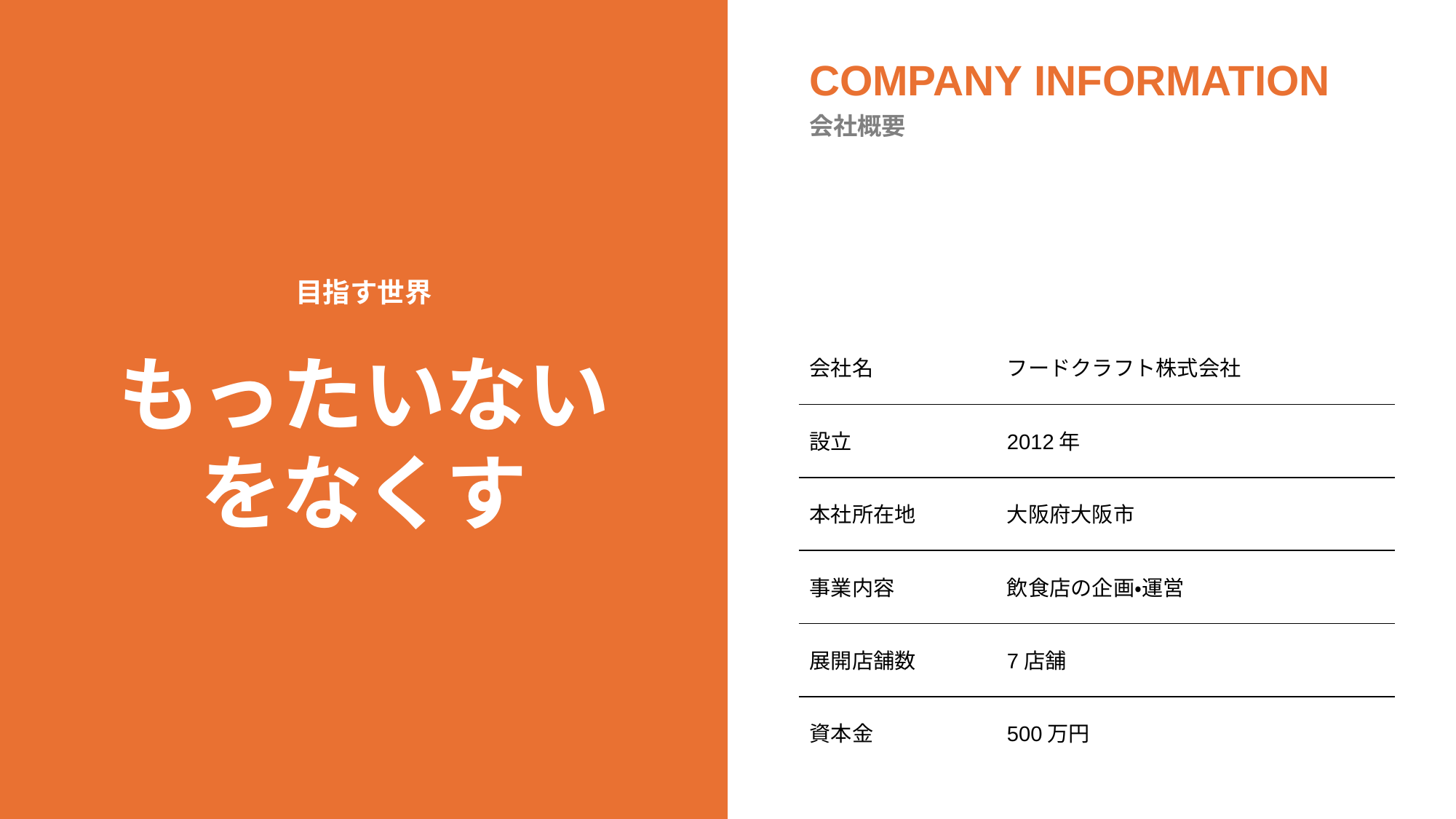

COMPANY INFORMATION
会社概要
目指す世界
もったいない
をなくす
会社名
フードクラフト株式会社
設立
2012年
本社所在地
大阪府大阪市
事業内容
飲食店の企画・運営
展開店舗数
7店舗
資本金
500万円